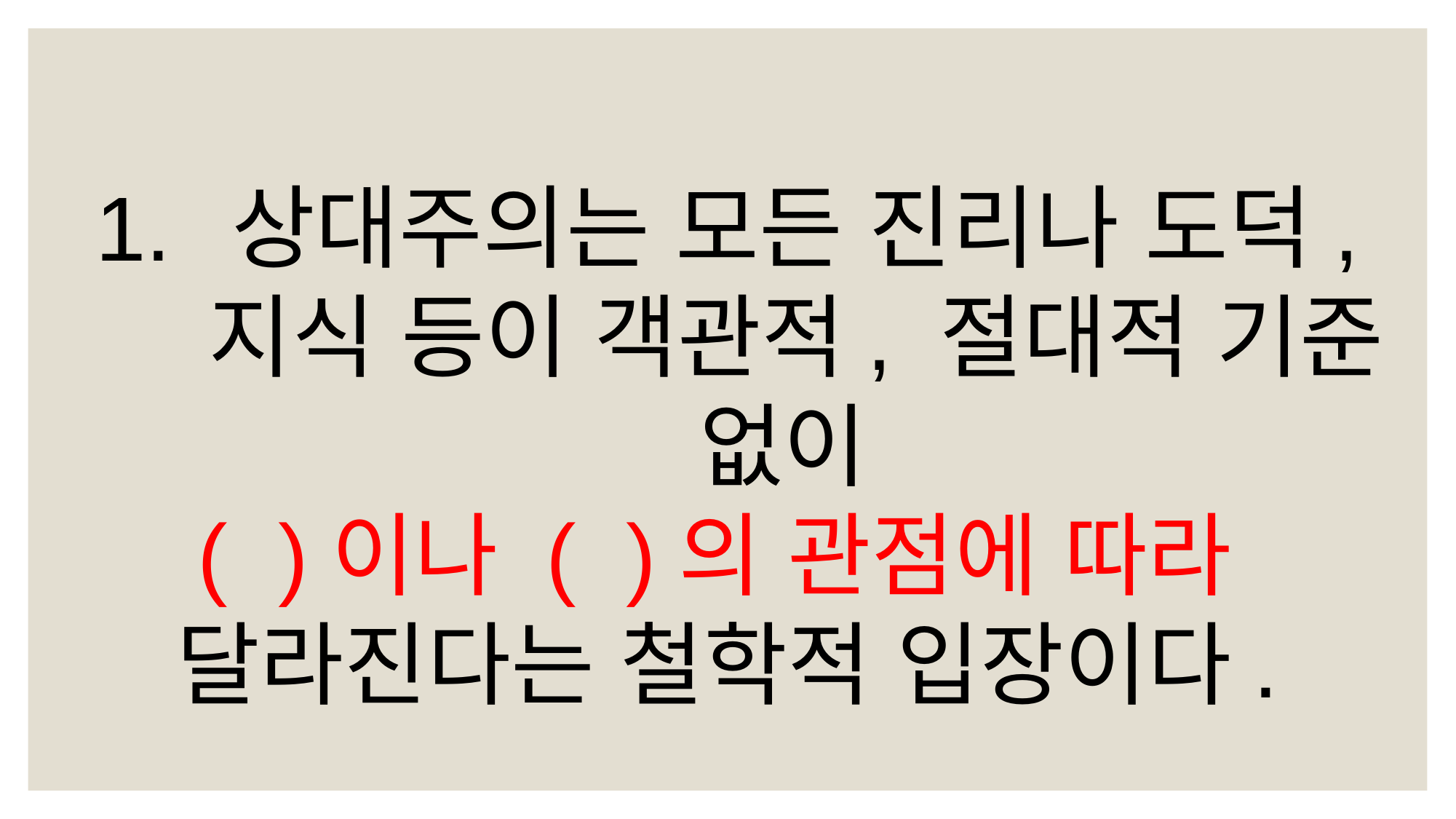

상대주의는 모든 진리나 도덕, 지식 등이 객관적, 절대적 기준 없이
(  )이나 (  )의 관점에 따라
달라진다는 철학적 입장이다.